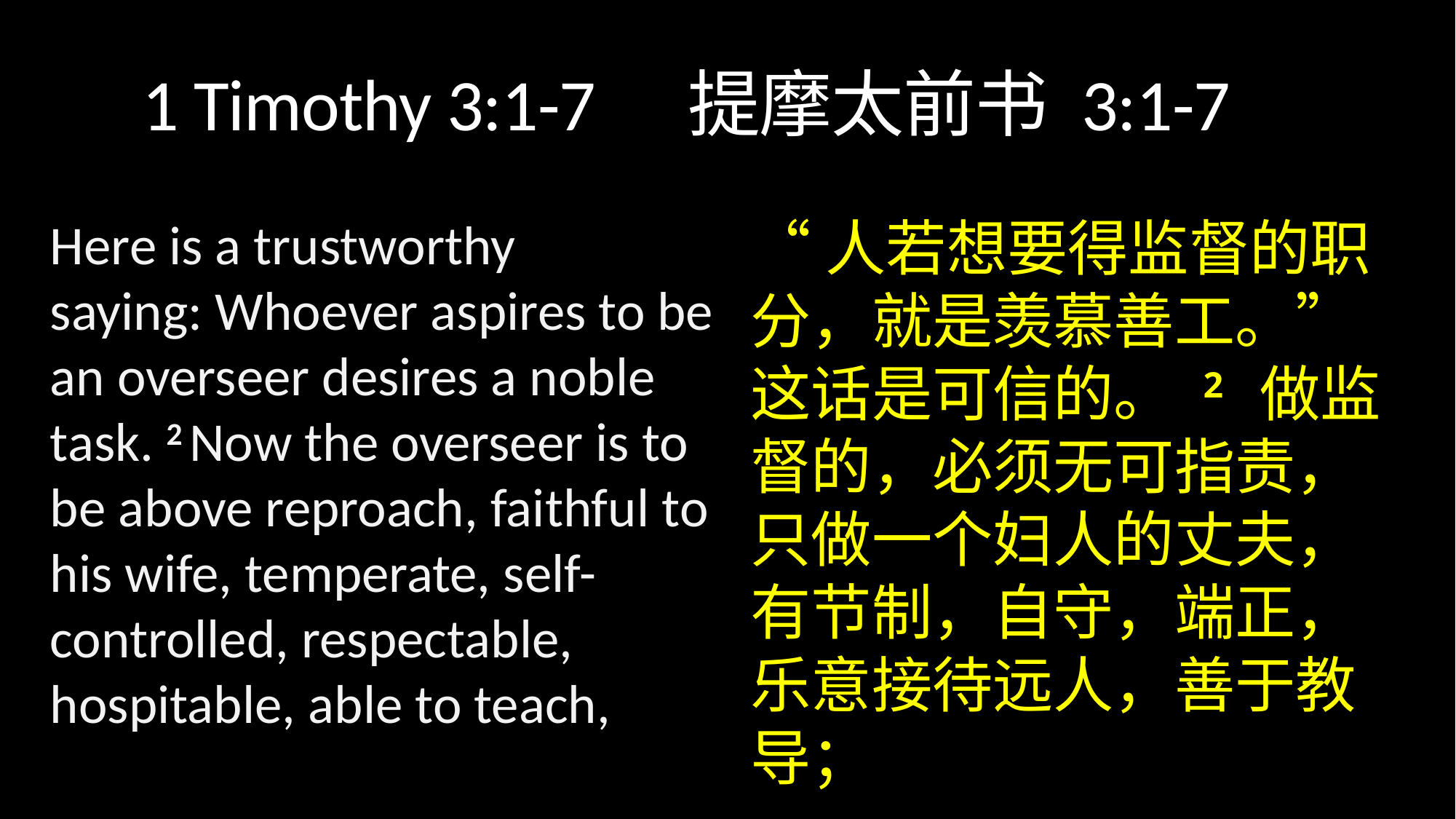

# 1 Timothy 3:1-7	提摩太前书 3:1-7
Here is a trustworthy saying: Whoever aspires to be an overseer desires a noble task. 2 Now the overseer is to be above reproach, faithful to his wife, temperate, self-controlled, respectable, hospitable, able to teach,
“人若想要得监督的职分，就是羡慕善工。”这话是可信的。 2 做监督的，必须无可指责，只做一个妇人的丈夫，有节制，自守，端正，乐意接待远人，善于教导；